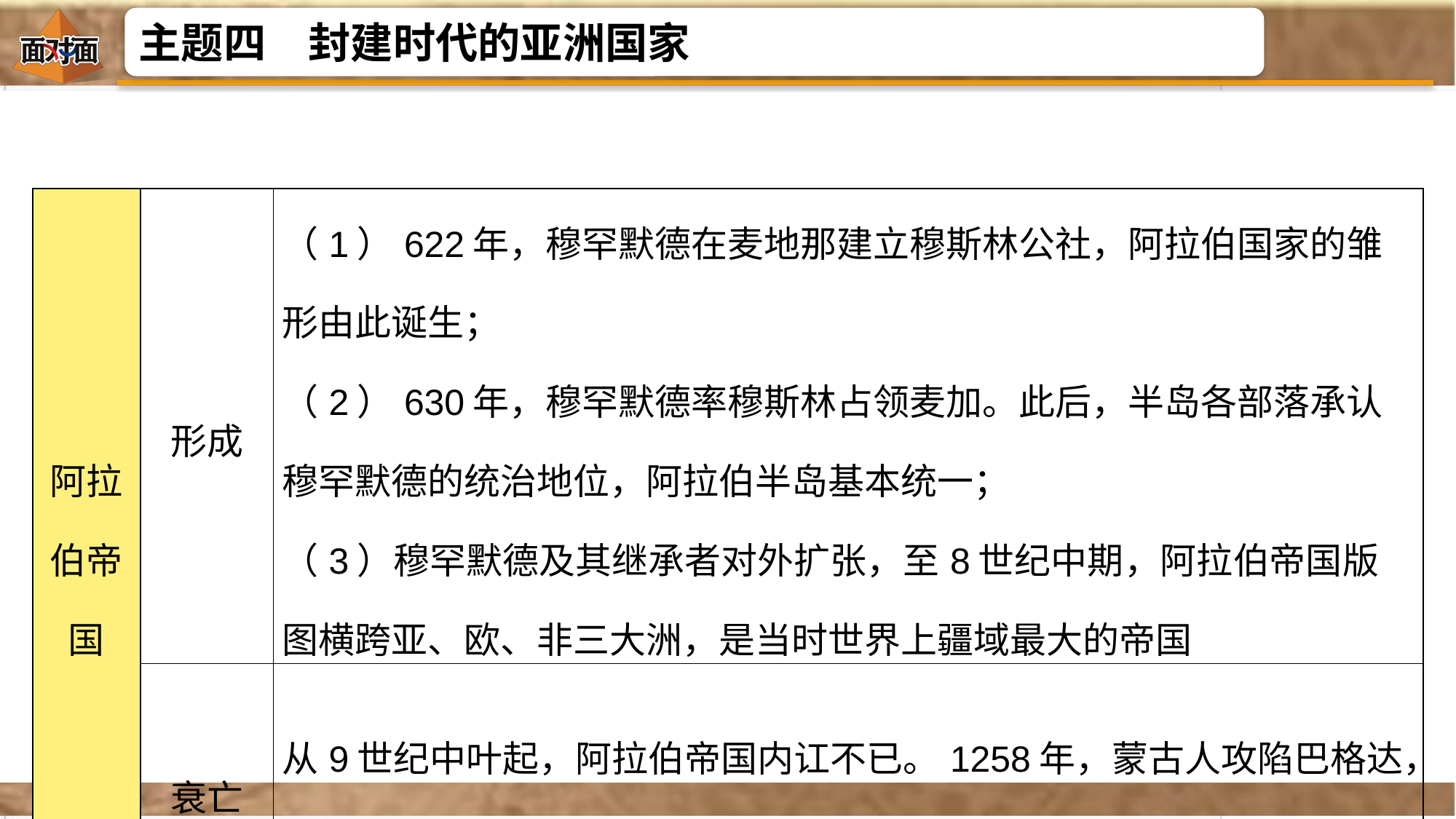

| 阿拉伯帝国 | 形成 | （1）622年，穆罕默德在麦地那建立穆斯林公社，阿拉伯国家的雏形由此诞生； （2）630年，穆罕默德率穆斯林占领麦加。此后，半岛各部落承认穆罕默德的统治地位，阿拉伯半岛基本统一； （3）穆罕默德及其继承者对外扩张，至8世纪中期，阿拉伯帝国版图横跨亚、欧、非三大洲，是当时世界上疆域最大的帝国 |
| --- | --- | --- |
|  | 衰亡 | 从9世纪中叶起，阿拉伯帝国内讧不已。1258年，蒙古人攻陷巴格达，阿拉伯帝国灭亡 |